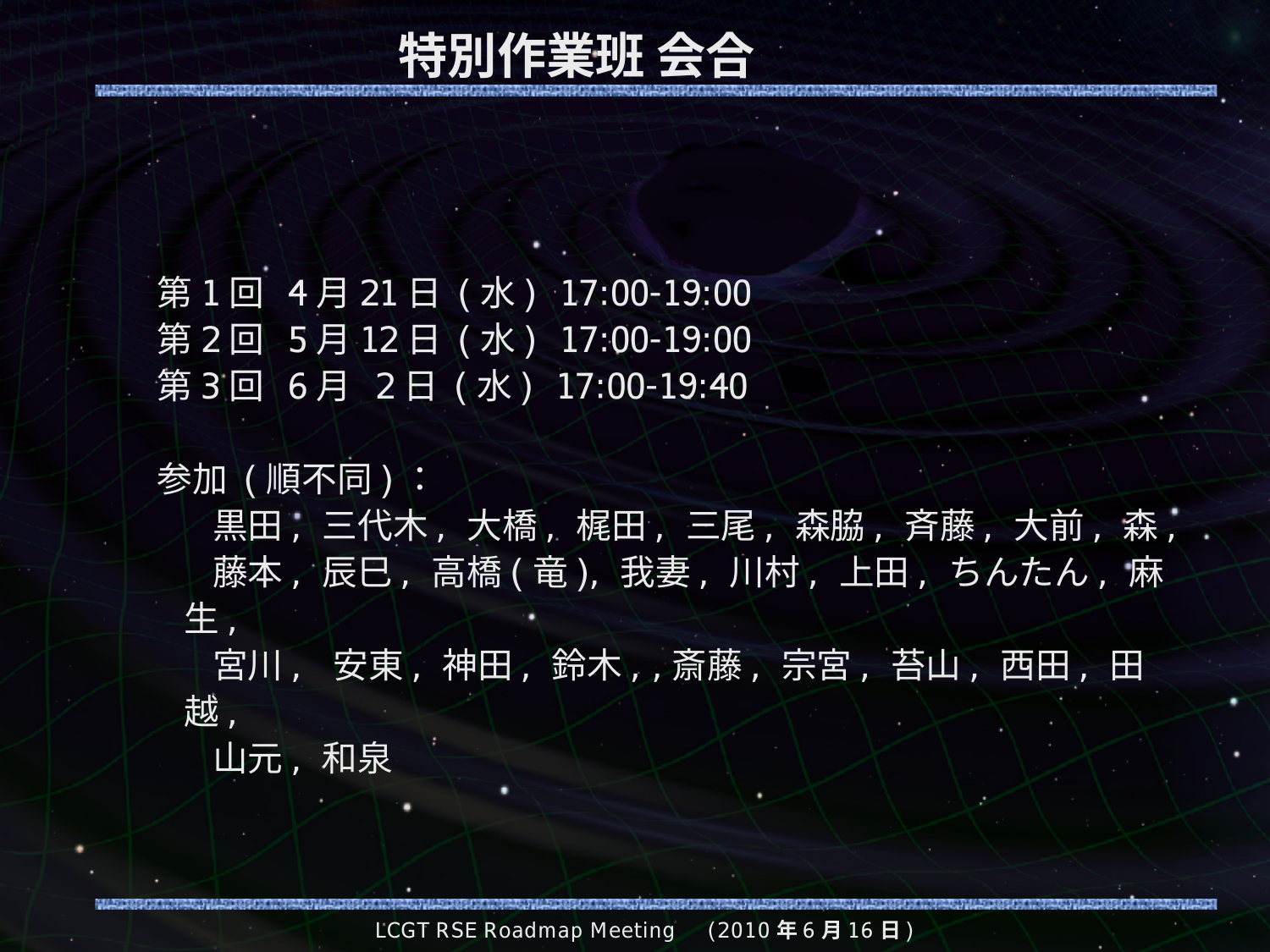

# 特別作業班 会合

第1回  4月21日 (水)  17:00-19:00
第2回  5月12日 (水)  17:00-19:00
第3回  6月  2日 (水)  17:00-19:40

参加 (順不同)：
      黒田, 三代木, 大橋, 梶田, 三尾, 森脇, 斉藤, 大前, 森,
      藤本, 辰巳, 高橋(竜), 我妻, 川村, 上田, ちんたん, 麻生,
      宮川,  安東, 神田, 鈴木, ,斎藤, 宗宮, 苔山, 西田, 田越,
      山元, 和泉
LCGT RSE Roadmap Meeting　(2010年6月16日)